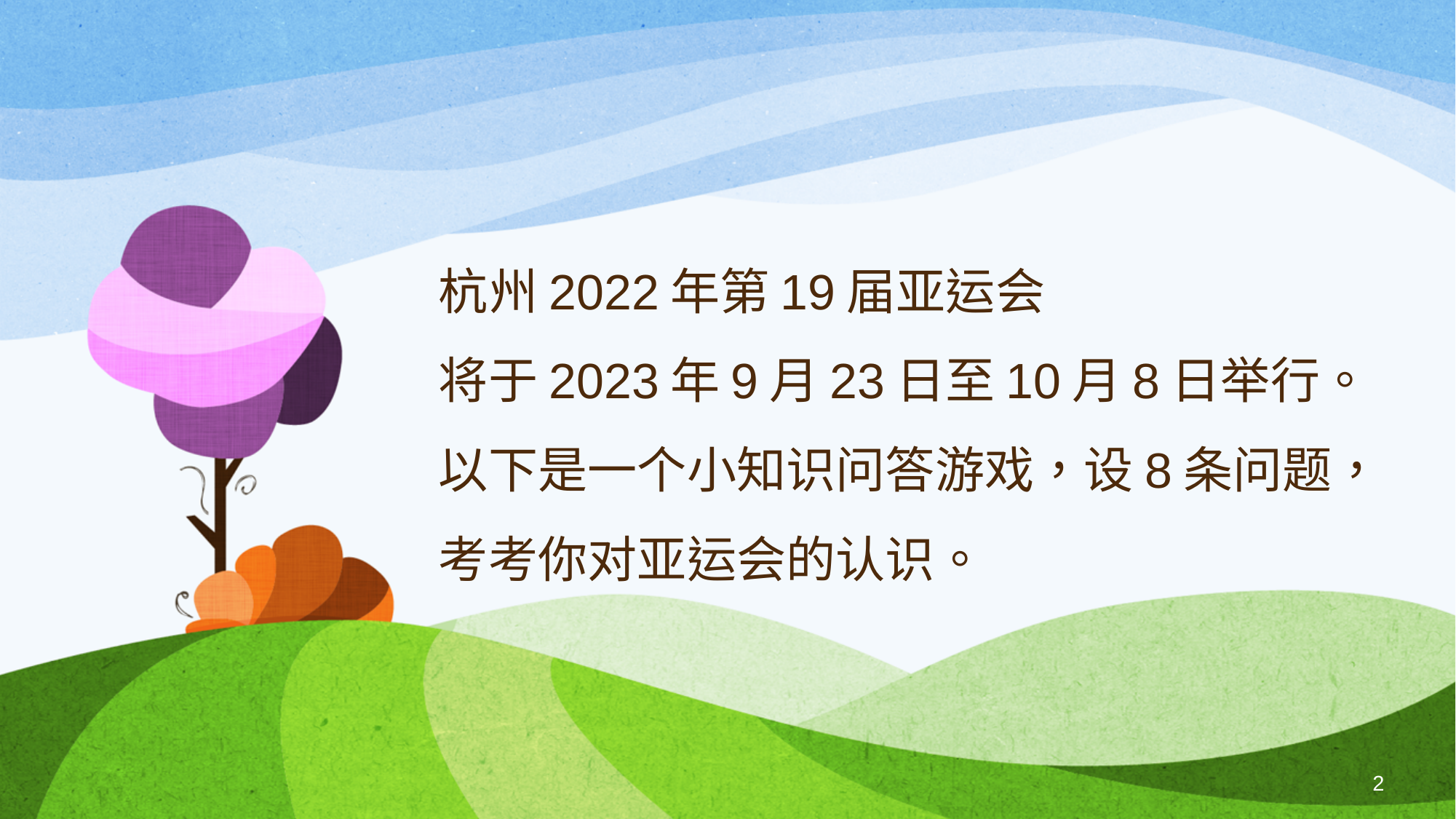

# 杭州2022年第19届亚运会 将于2023年9月23日至10月8日举行。 以下是一个小知识问答游戏，设8条问题， 考考你对亚运会的认识。
2